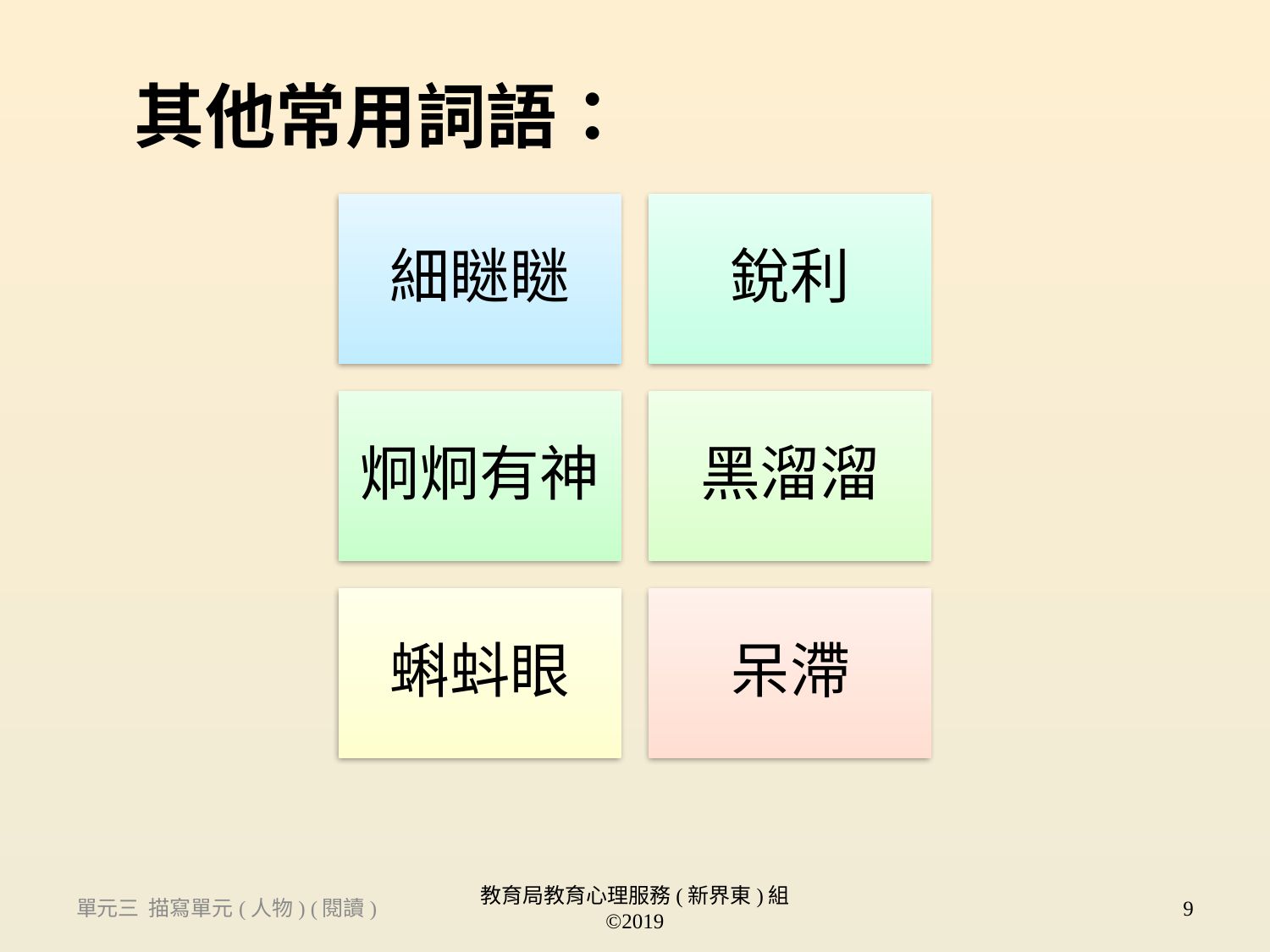

其他常用詞語：
細瞇瞇
銳利
炯炯有神
黑溜溜
蝌蚪眼
呆滯

單元三  描寫單元(人物) (閱讀)
教育局教育心理服務(新界東)組 ©2019
9